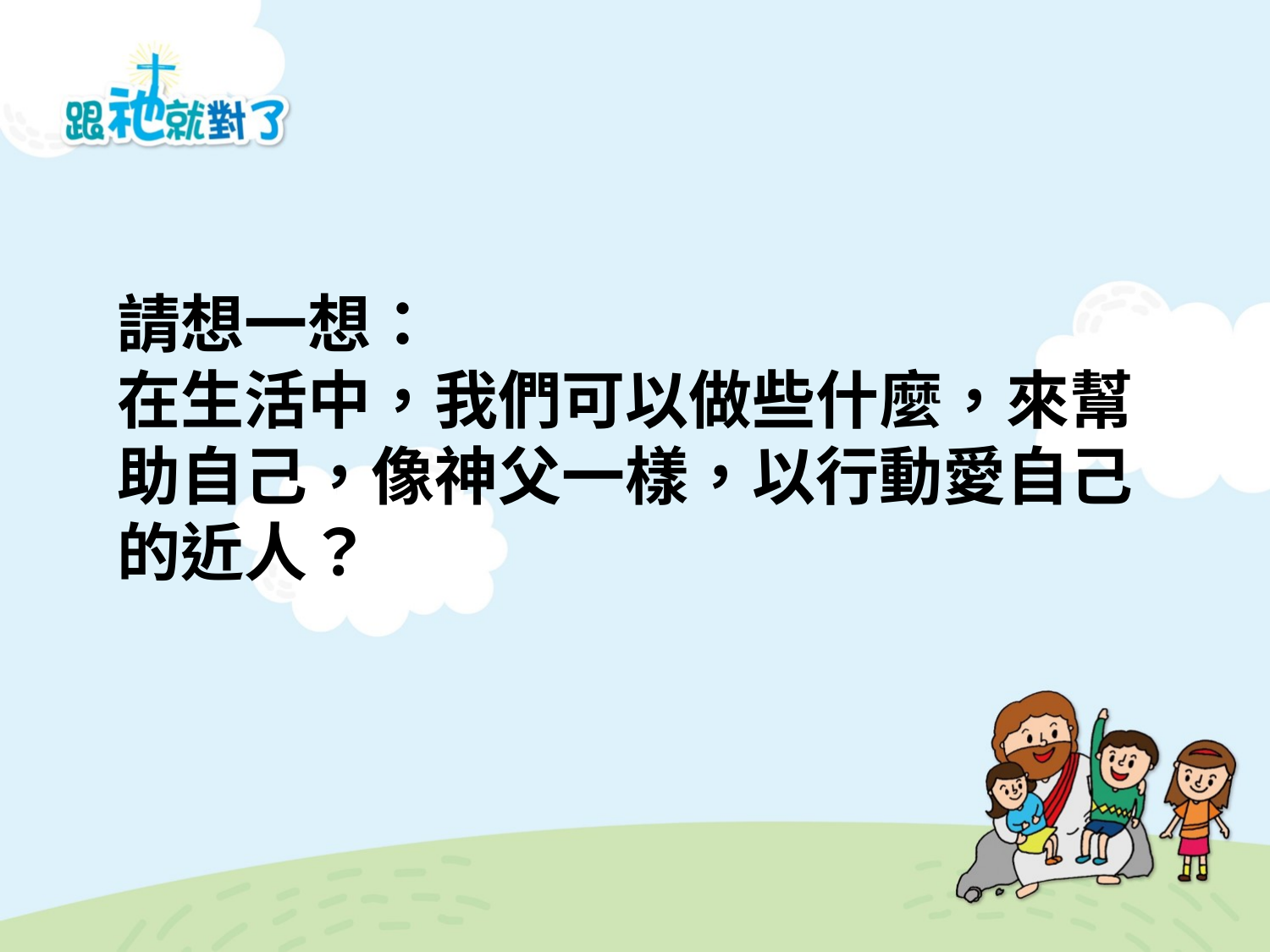

請想一想：
在生活中，我們可以做些什麼，來幫助自己，像神父一樣，以行動愛自己的近人？